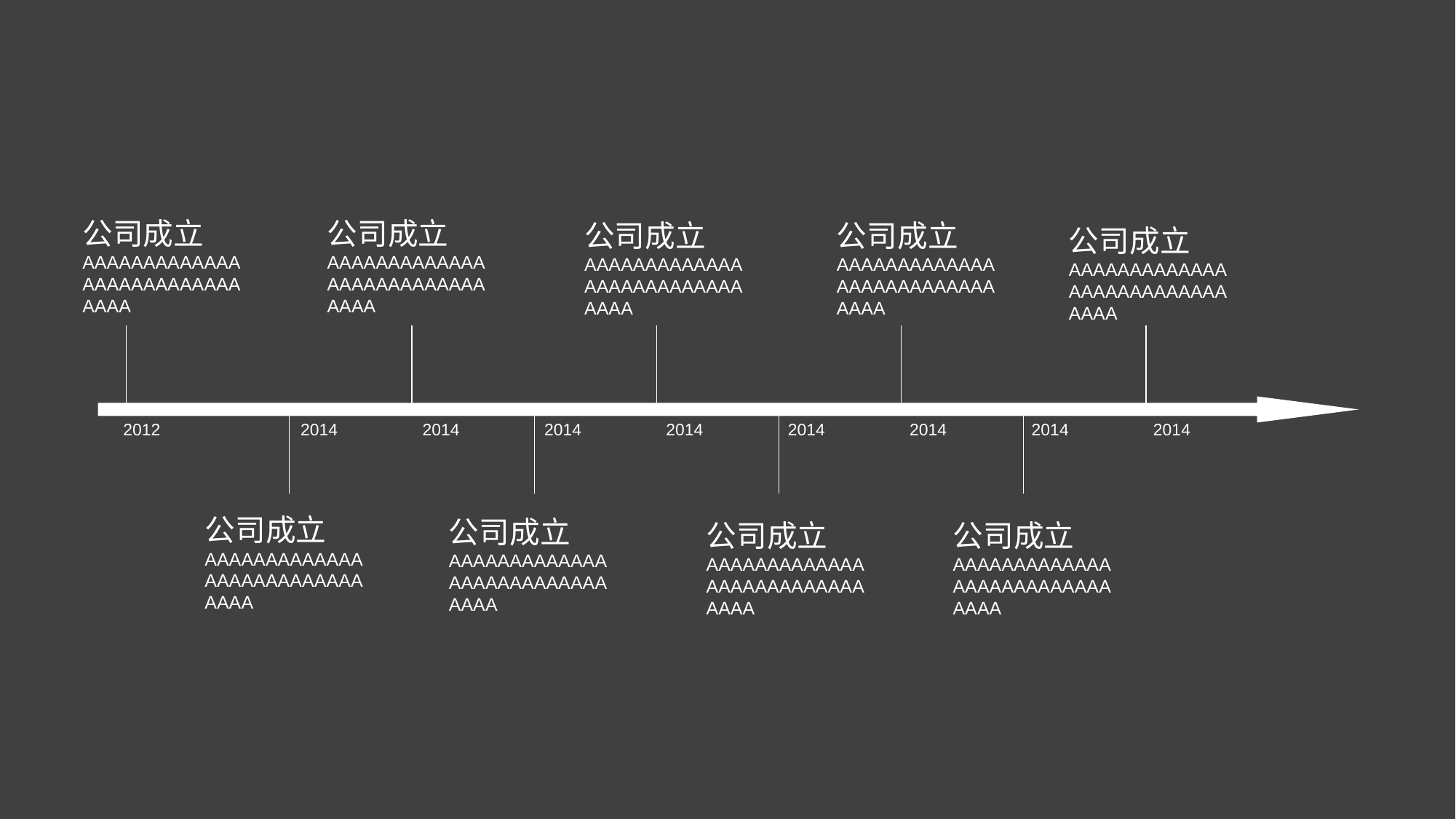

公司成立
AAAAAAAAAAAAAAAAAAAAAAAAAAAAAA
公司成立
AAAAAAAAAAAAAAAAAAAAAAAAAAAAAA
公司成立
AAAAAAAAAAAAAAAAAAAAAAAAAAAAAA
公司成立
AAAAAAAAAAAAAAAAAAAAAAAAAAAAAA
公司成立
AAAAAAAAAAAAAAAAAAAAAAAAAAAAAA

2012
2014
2014
2014
2014
2014
2014
2014
2014
公司成立
AAAAAAAAAAAAAAAAAAAAAAAAAAAAAA
公司成立
AAAAAAAAAAAAAAAAAAAAAAAAAAAAAA
公司成立
AAAAAAAAAAAAAAAAAAAAAAAAAAAAAA
公司成立
AAAAAAAAAAAAAAAAAAAAAAAAAAAAAA